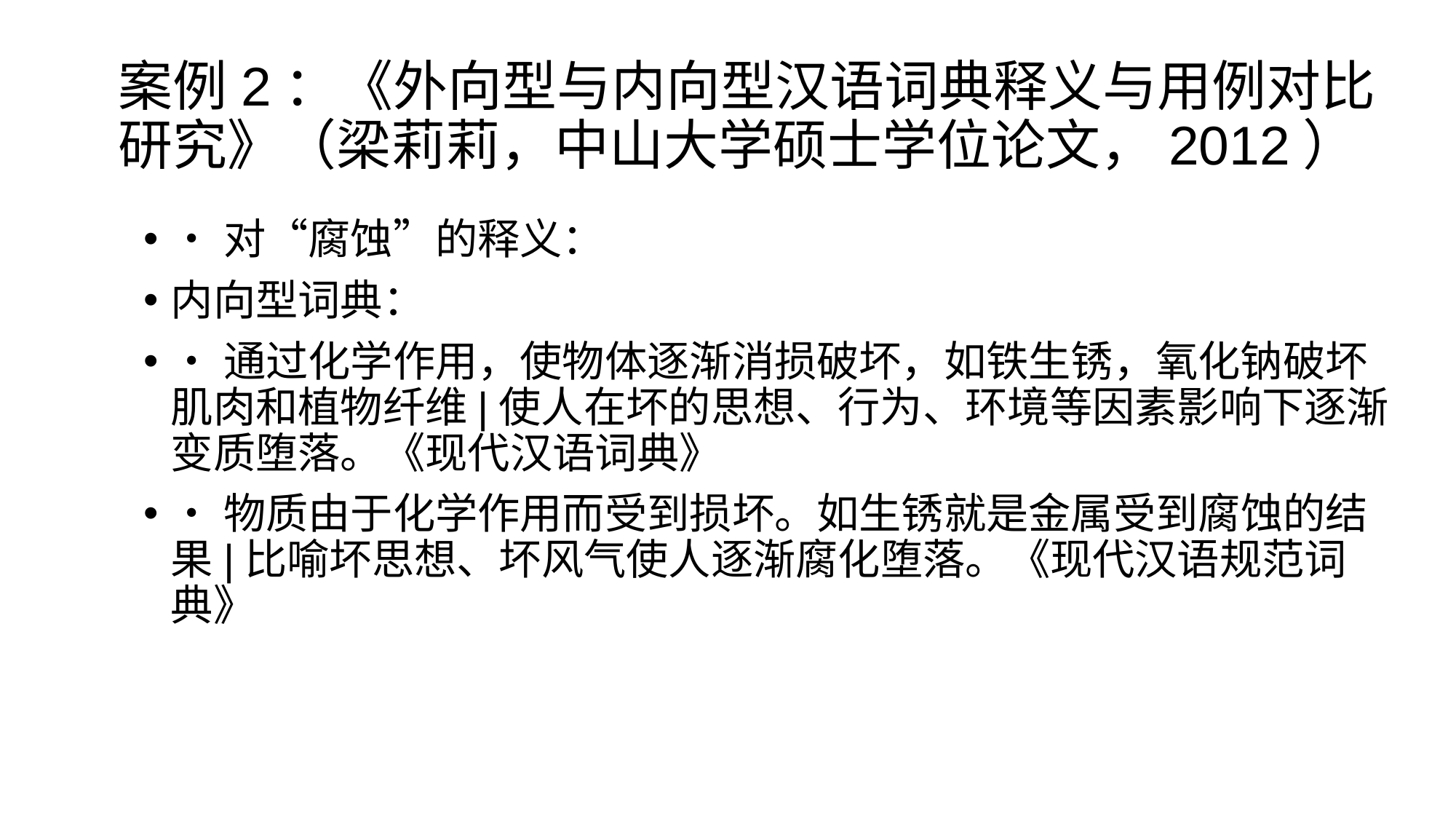

# 案例2：《外向型与内向型汉语词典释义与用例对比研究》（梁莉莉，中山大学硕士学位论文，2012）
•对“腐蚀”的释义：
内向型词典：
•通过化学作用，使物体逐渐消损破坏，如铁生锈，氧化钠破坏肌肉和植物纤维|使人在坏的思想、行为、环境等因素影响下逐渐变质堕落。《现代汉语词典》
•物质由于化学作用而受到损坏。如生锈就是金属受到腐蚀的结果|比喻坏思想、坏风气使人逐渐腐化堕落。《现代汉语规范词典》